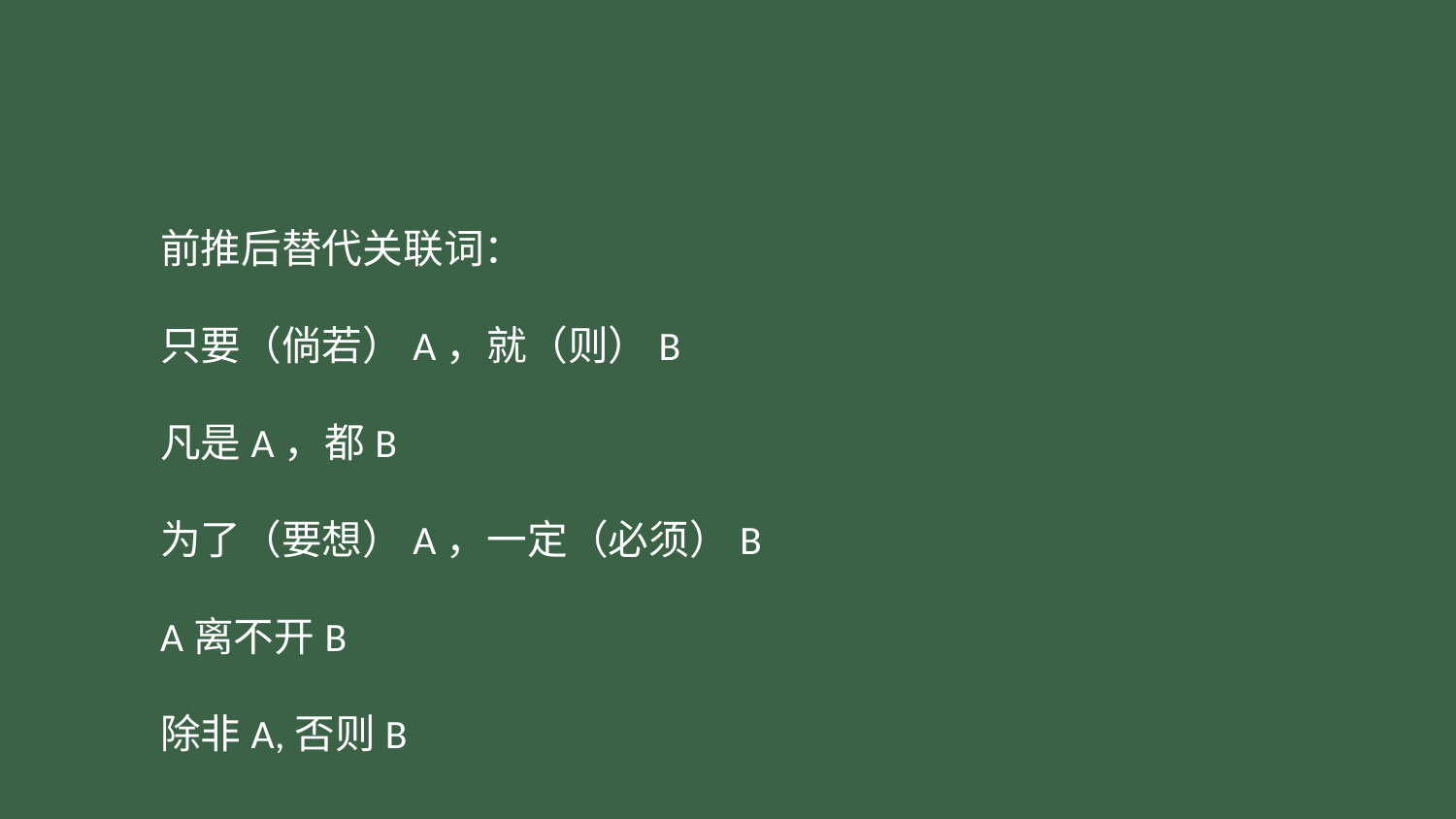

#
前推后替代关联词：
只要（倘若）A，就（则）B
凡是A，都B
为了（要想）A，一定（必须）B
A离不开B
除非A,否则B